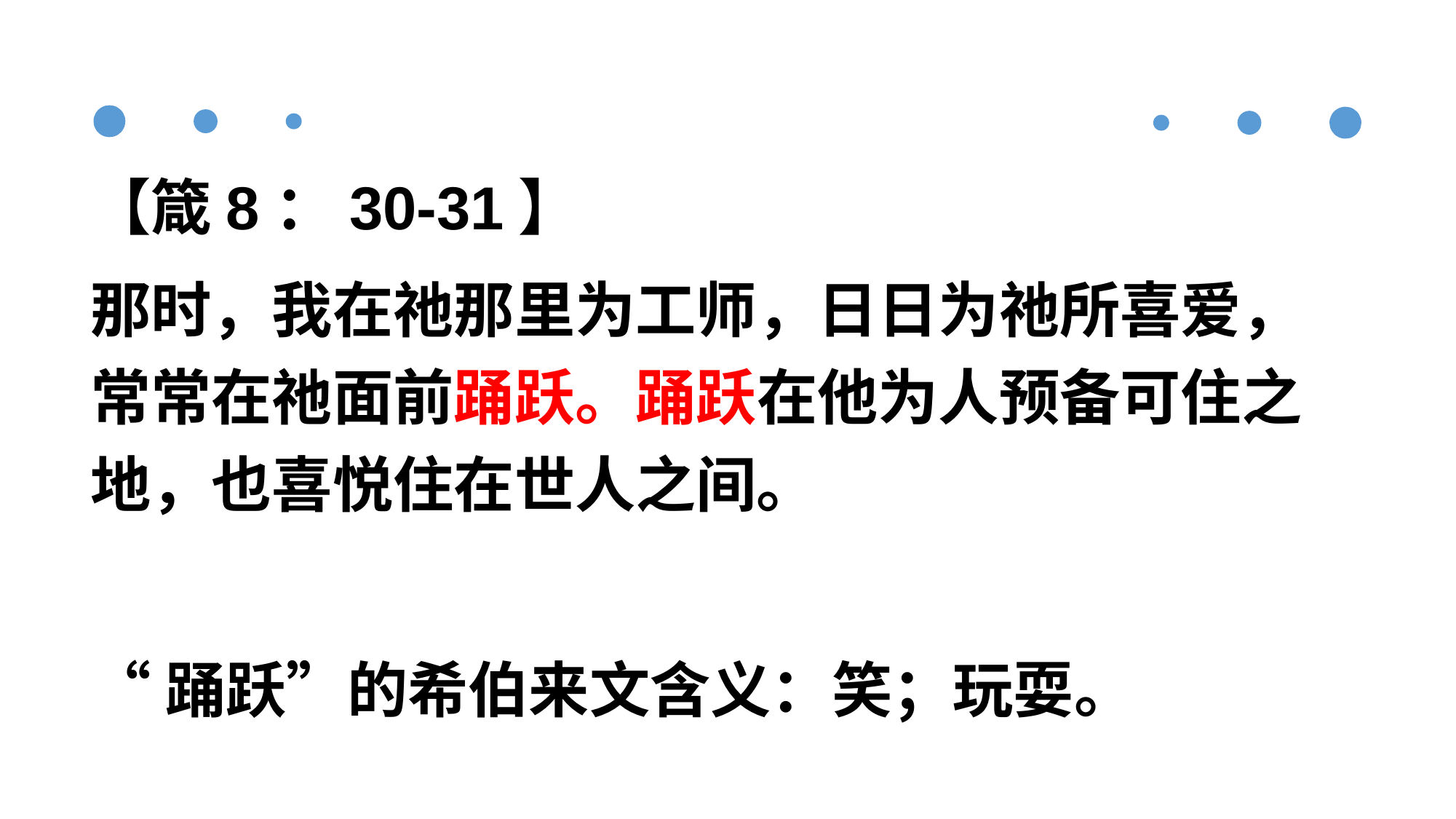

【箴8：30-31】
那时，我在祂那里为工师，日日为祂所喜爱，常常在祂面前踊跃。踊跃在他为人预备可住之地，也喜悦住在世人之间。

“踊跃”的希伯来文含义：笑；玩耍。